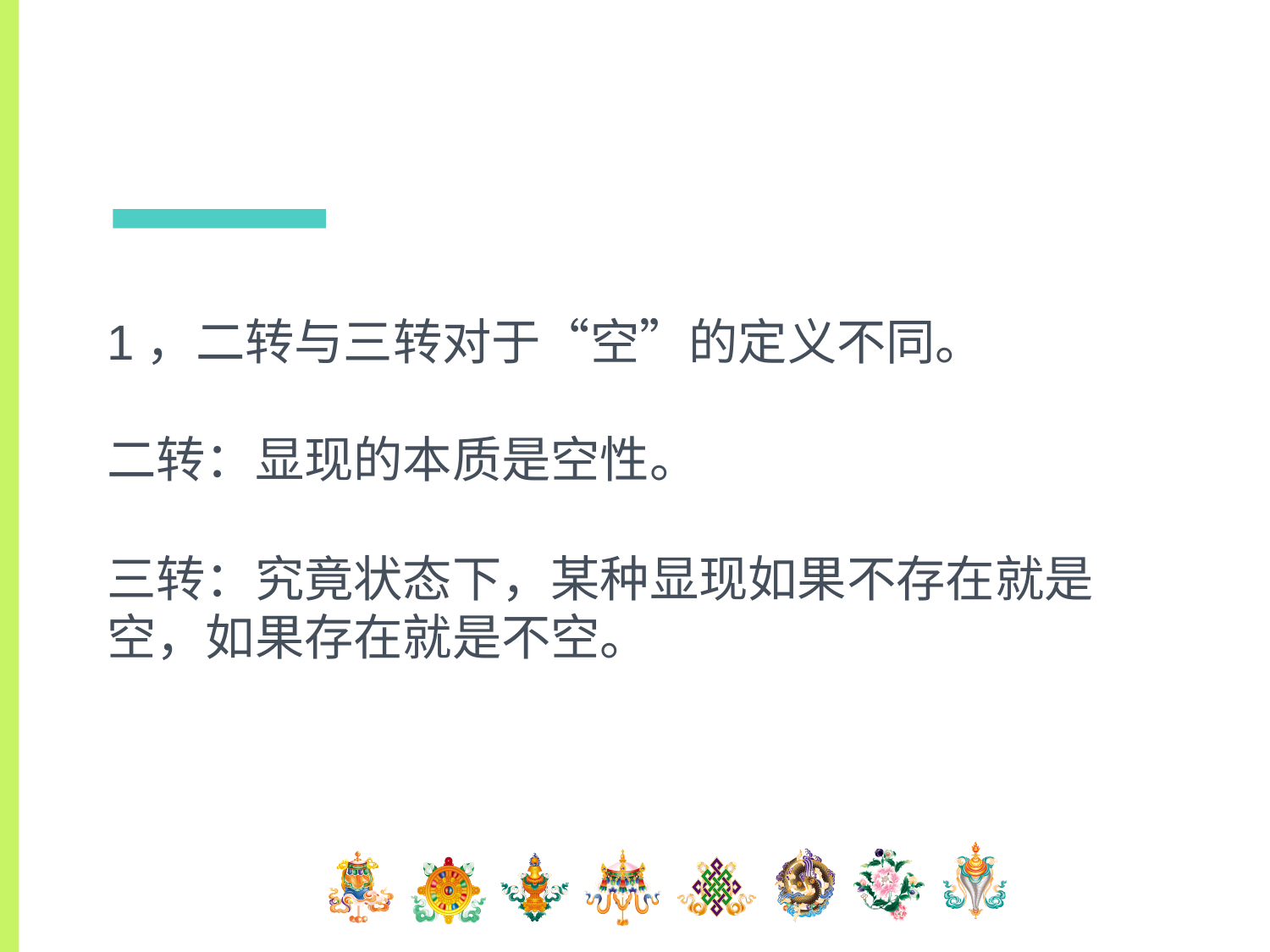

1，二转与三转对于“空”的定义不同。

二转：显现的本质是空性。

三转：究竟状态下，某种显现如果不存在就是空，如果存在就是不空。